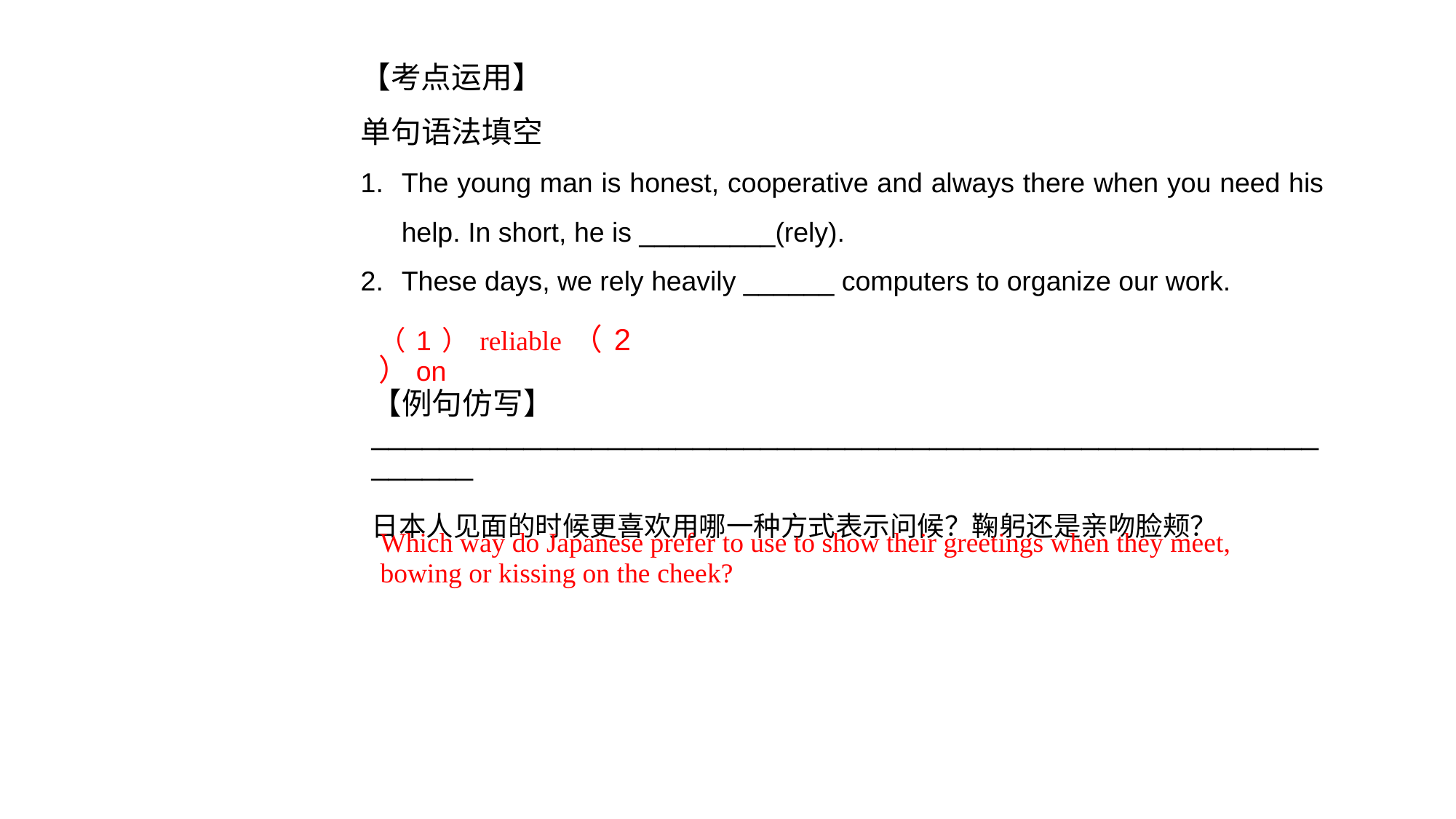

【考点运用】
单句语法填空
The young man is honest, cooperative and always there when you need his help. In short, he is _________(rely).
These days, we rely heavily ______ computers to organize our work.
（1）reliable（2）on
【例句仿写】
______________________________________________________________

日本人见面的时候更喜欢用哪一种方式表示问候？鞠躬还是亲吻脸颊？
Which way do Japanese prefer to use to show their greetings when they meet,
bowing or kissing on the cheek?